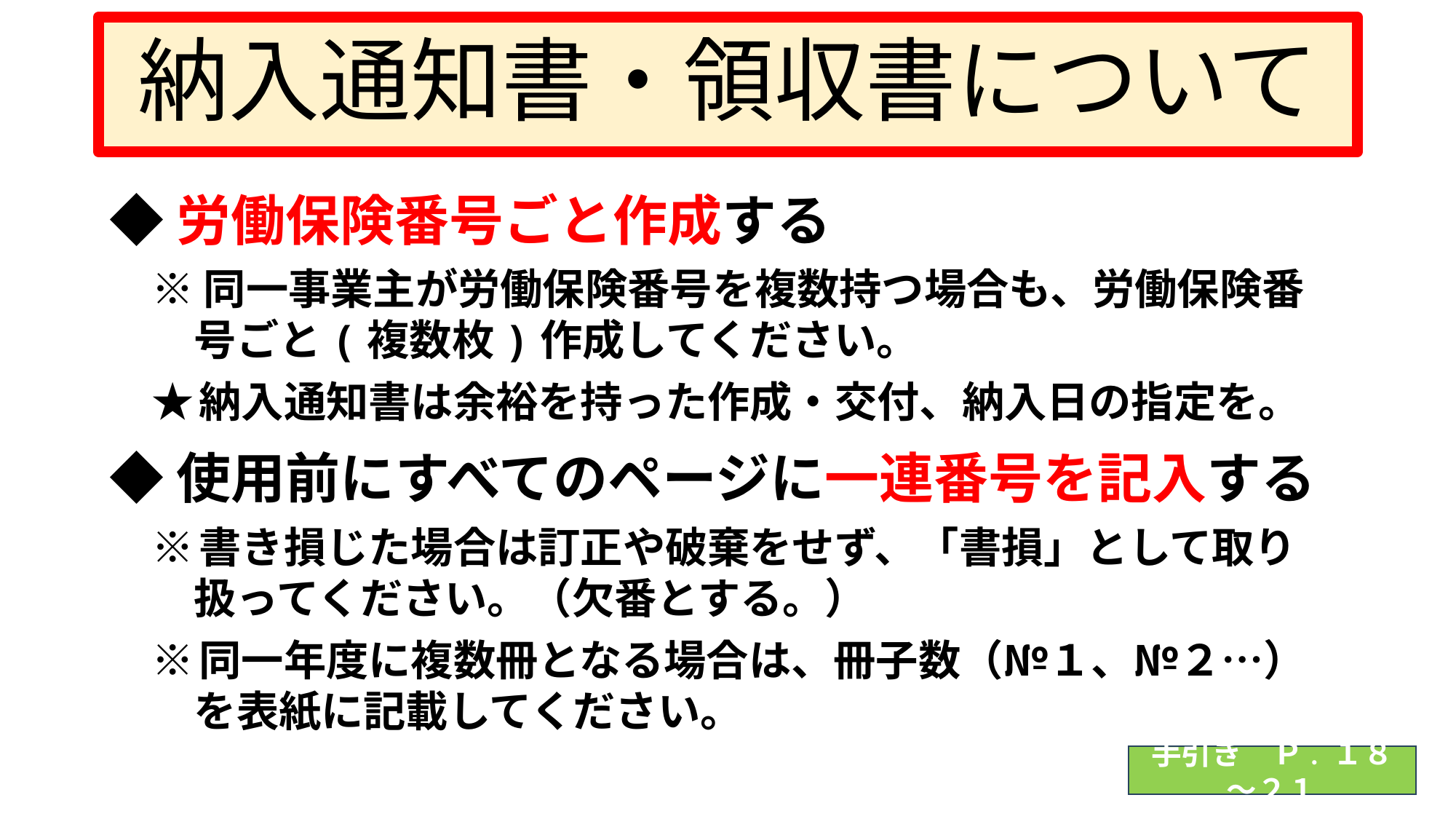

# 納入通知書・領収書について
◆ 労働保険番号ごと作成する

　※ 同一事業主が労働保険番号を複数持つ場合も、労働保険番
　　号ごと(複数枚)作成してください。

　★ 納入通知書は余裕を持った作成・交付、納入日の指定を。

◆ 使用前にすべてのページに一連番号を記入する

　※ 書き損じた場合は訂正や破棄をせず、「書損」として取り
　　扱ってください。（欠番とする。）

　※ 同一年度に複数冊となる場合は、冊子数（№１、№２…）
　　を表紙に記載してください。
手引き　Ｐ. １８～２１